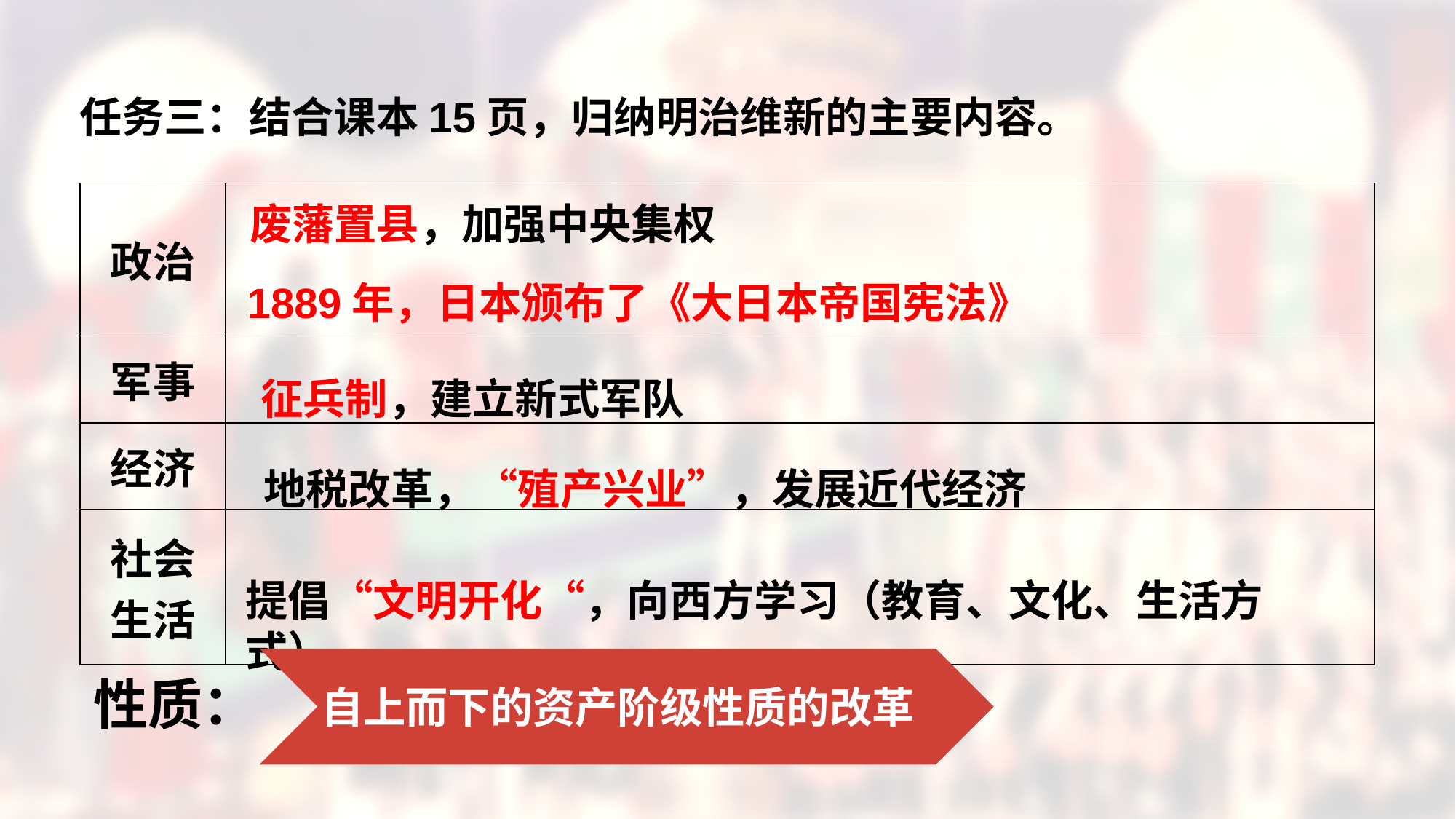

任务三：结合课本15页，归纳明治维新的主要内容。
| 政治 |  |
| --- | --- |
| 军事 |  |
| 经济 |  |
| 社会生活 |  |
废藩置县，加强中央集权
1889年，日本颁布了《大日本帝国宪法》
征兵制，建立新式军队
地税改革，“殖产兴业”，发展近代经济
提倡“文明开化“，向西方学习（教育、文化、生活方式）

自上而下的资产阶级性质的改革
性质：